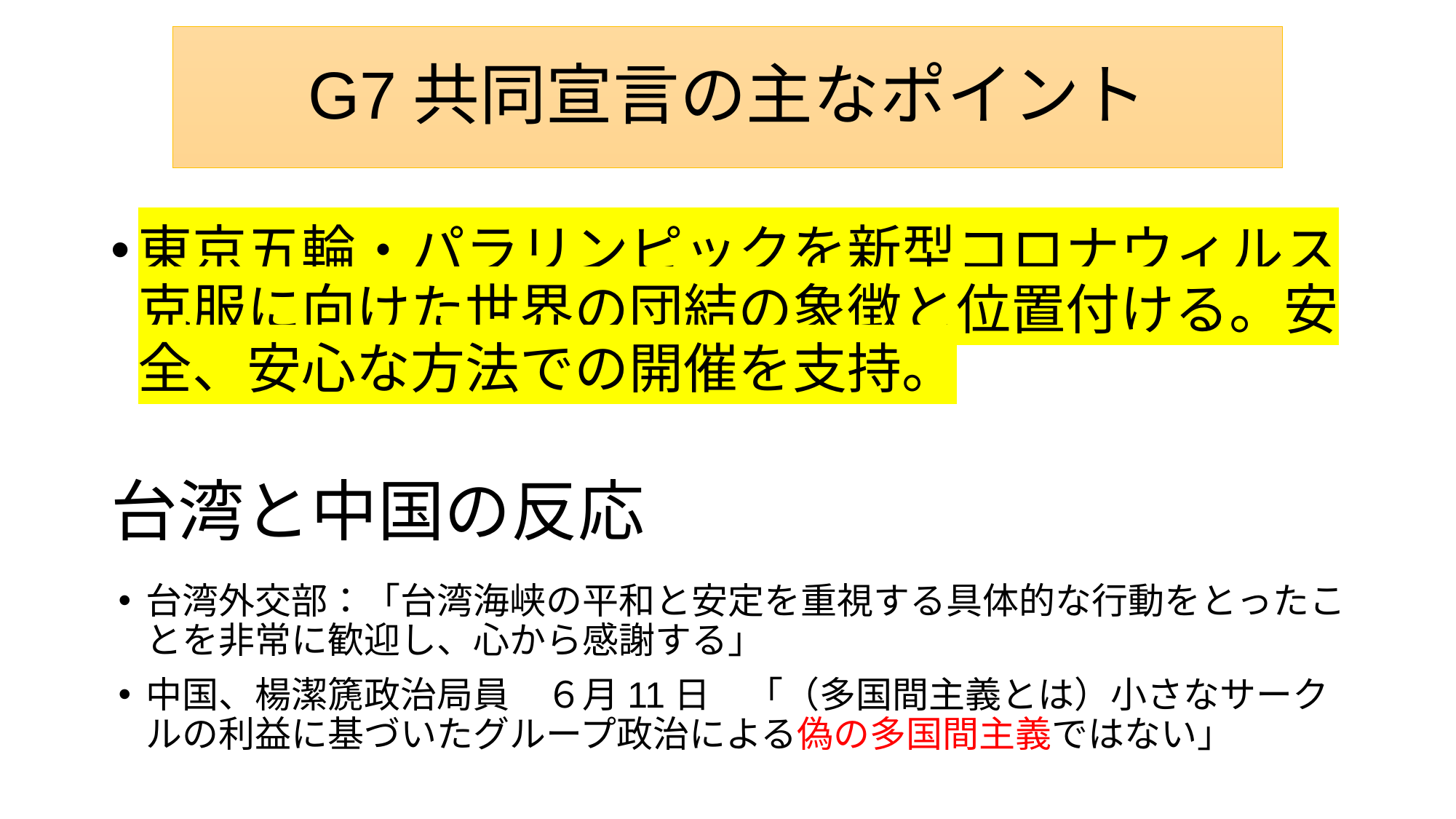

# G7共同宣言の主なポイント
東京五輪・パラリンピックを新型コロナウィルス克服に向けた世界の団結の象徴と位置付ける。安全、安心な方法での開催を支持。
台湾と中国の反応
台湾外交部：「台湾海峡の平和と安定を重視する具体的な行動をとったことを非常に歓迎し、心から感謝する」
中国、楊潔篪政治局員　６月11日　「（多国間主義とは）小さなサークルの利益に基づいたグループ政治による偽の多国間主義ではない」